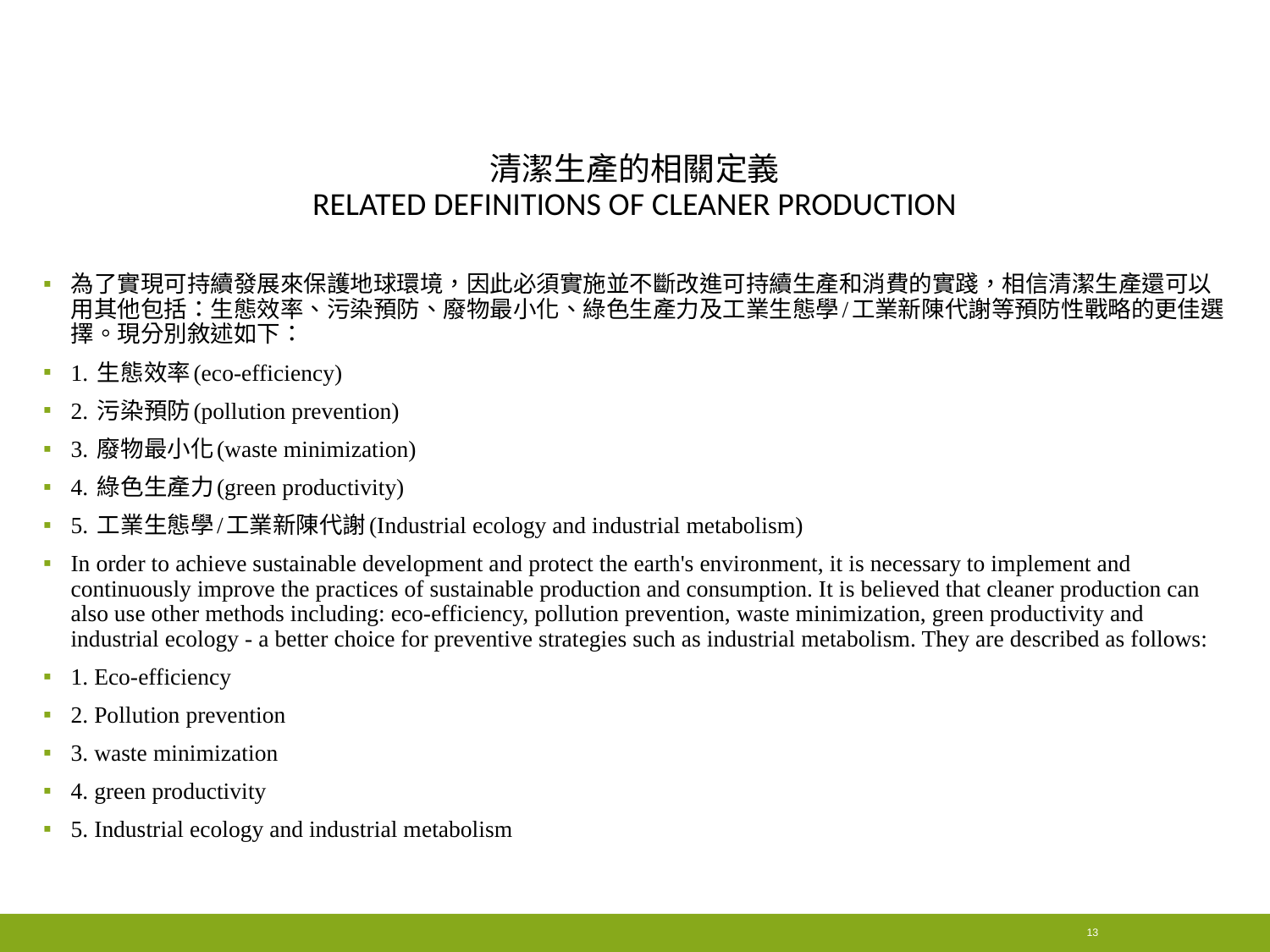

# 清潔生產的相關定義 Related definitions of cleaner production
為了實現可持續發展來保護地球環境，因此必須實施並不斷改進可持續生產和消費的實踐，相信清潔生產還可以用其他包括：生態效率、污染預防、廢物最小化、綠色生產力及工業生態學/工業新陳代謝等預防性戰略的更佳選擇。現分別敘述如下：
1. 生態效率(eco-efficiency)
2. 污染預防(pollution prevention)
3. 廢物最小化(waste minimization)
4. 綠色生產力(green productivity)
5. 工業生態學/工業新陳代謝(Industrial ecology and industrial metabolism)
In order to achieve sustainable development and protect the earth's environment, it is necessary to implement and continuously improve the practices of sustainable production and consumption. It is believed that cleaner production can also use other methods including: eco-efficiency, pollution prevention, waste minimization, green productivity and industrial ecology - a better choice for preventive strategies such as industrial metabolism. They are described as follows:
1. Eco-efficiency
2. Pollution prevention
3. waste minimization
4. green productivity
5. Industrial ecology and industrial metabolism
13